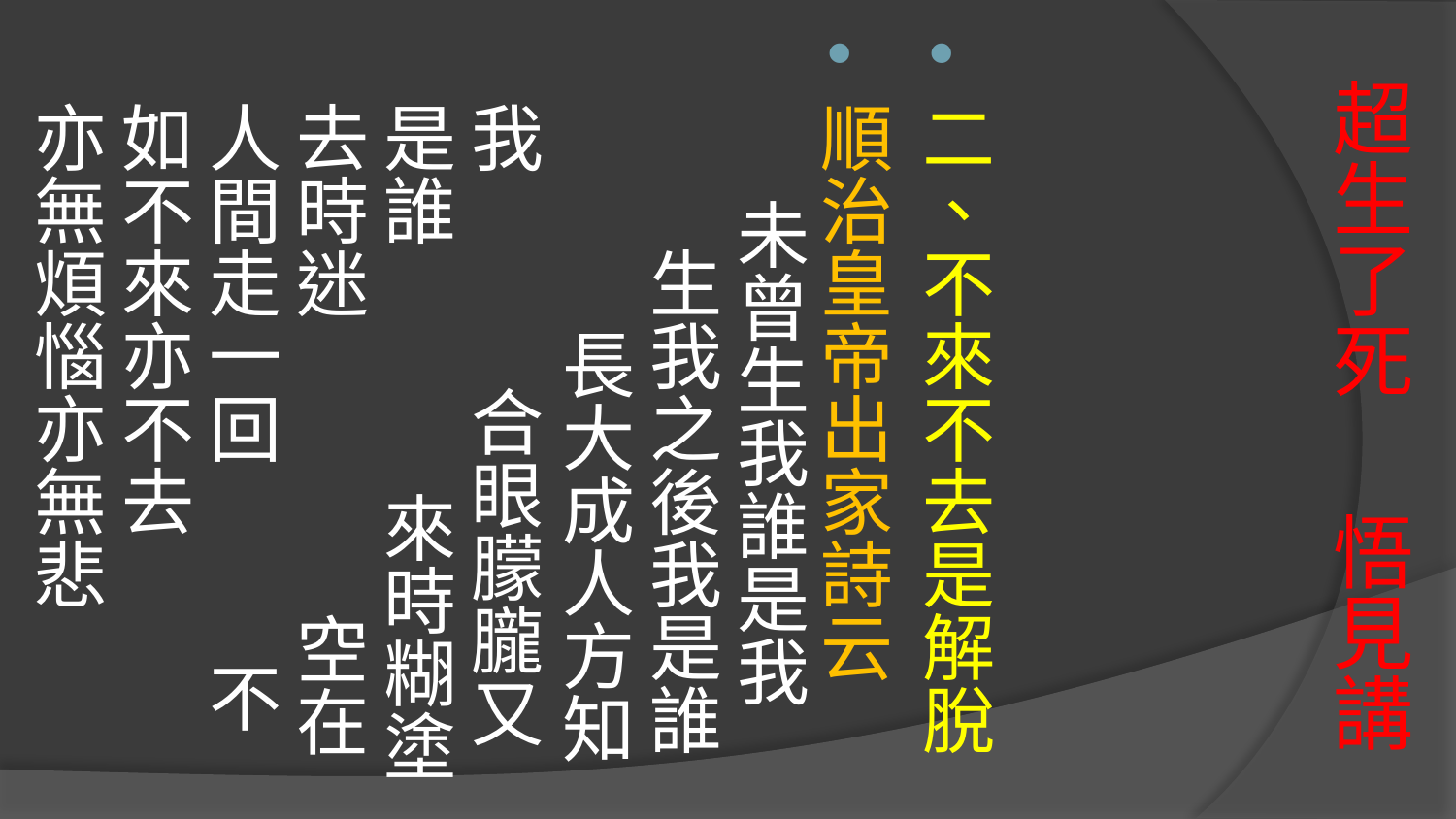

二、不來不去是解脫
順治皇帝出家詩云             未曾生我誰是我              生我之後我是誰                長大成人方知我             合眼朦朧又是誰               來時糊塗去時迷                  空在人間走一回            不如不來亦不去               亦無煩惱亦無悲
# 超生了死      悟見講